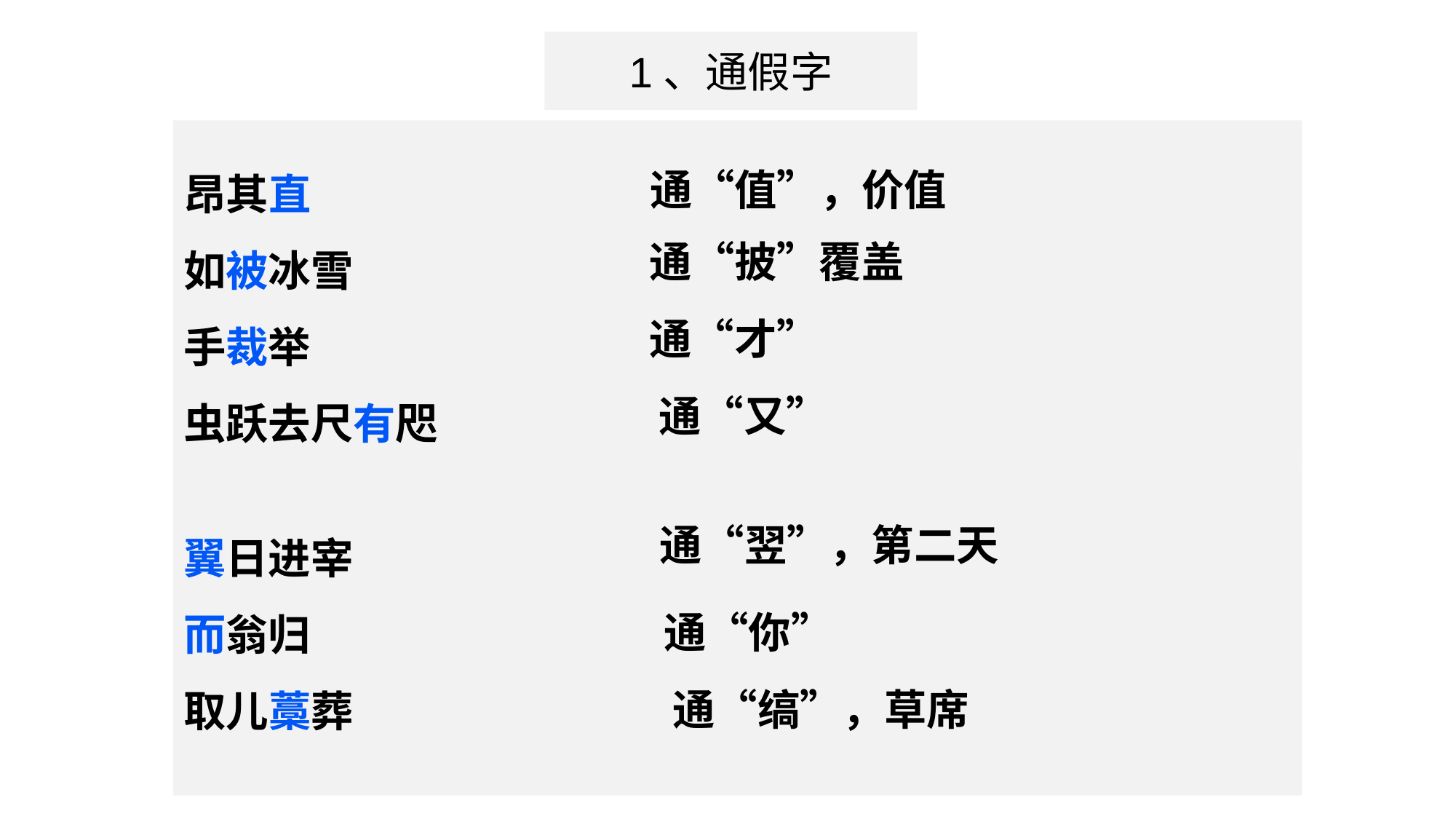

1、通假字
昂其直
如被冰雪
手裁举
虫跃去尺有咫
通“值”，价值
通“披”覆盖
通“才”
通“又”
翼日进宰
而翁归
取儿藁葬
通“翌”，第二天
通“你”
通“缟”，草席